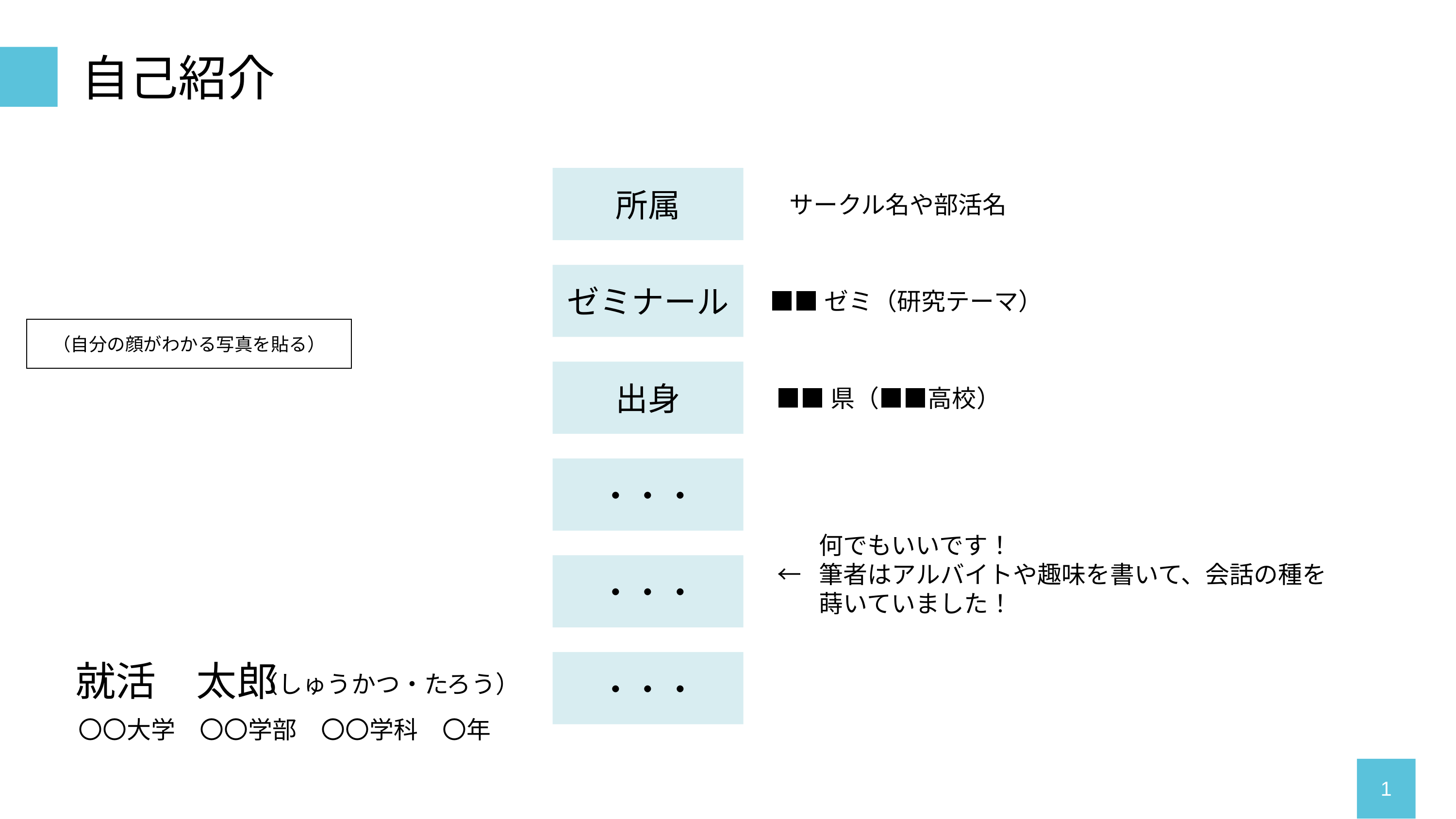

# 自己紹介

所属
サークル名や部活名
ゼミナール
■■ゼミ（研究テーマ）
（自分の顔がわかる写真を貼る）
出身
■■県（■■高校）
・・・
	何でもいいです！
←	筆者はアルバイトや趣味を書いて、会話の種を
	蒔いていました！
・・・
就活　太郎
・・・
（しゅうかつ・たろう）
〇〇大学　〇〇学部　〇〇学科　〇年
1